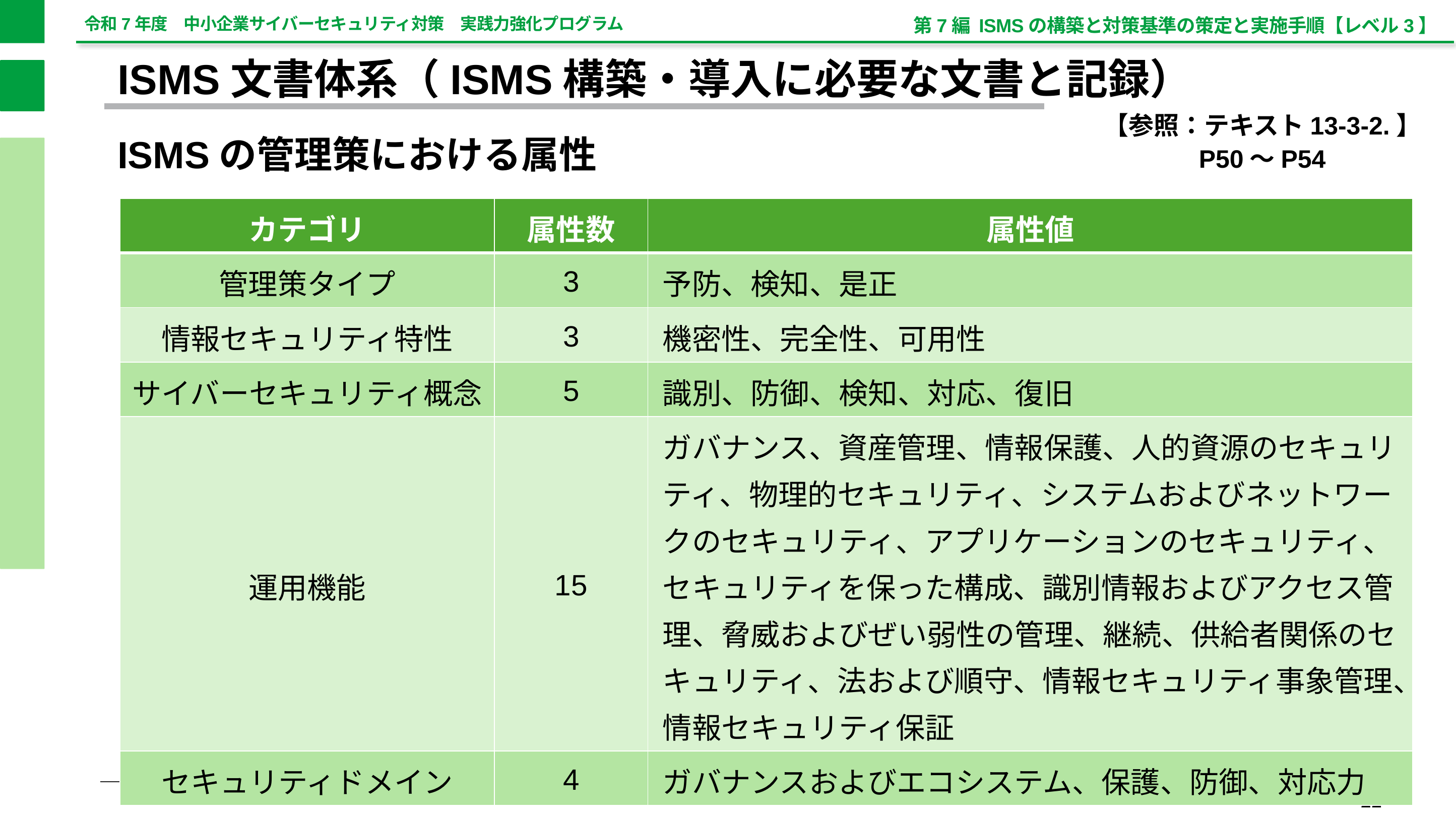

第7編 ISMSの構築と対策基準の策定と実施手順【レベル3】
ISMS文書体系（ISMS構築・導入に必要な文書と記録）
【参照：テキスト13-3-2.】
P50～P54
ISMSの管理策における属性
| カテゴリ | 属性数 | 属性値 |
| --- | --- | --- |
| 管理策タイプ | 3 | 予防、検知、是正 |
| 情報セキュリティ特性 | 3 | 機密性、完全性、可用性 |
| サイバーセキュリティ概念 | 5 | 識別、防御、検知、対応、復旧 |
| 運用機能 | 15 | ガバナンス、資産管理、情報保護、人的資源のセキュリティ、物理的セキュリティ、システムおよびネットワークのセキュリティ、アプリケーションのセキュリティ、セキュリティを保った構成、識別情報およびアクセス管理、脅威およびぜい弱性の管理、継続、供給者関係のセキュリティ、法および順守、情報セキュリティ事象管理、情報セキュリティ保証 |
| セキュリティドメイン | 4 | ガバナンスおよびエコシステム、保護、防御、対応力 |